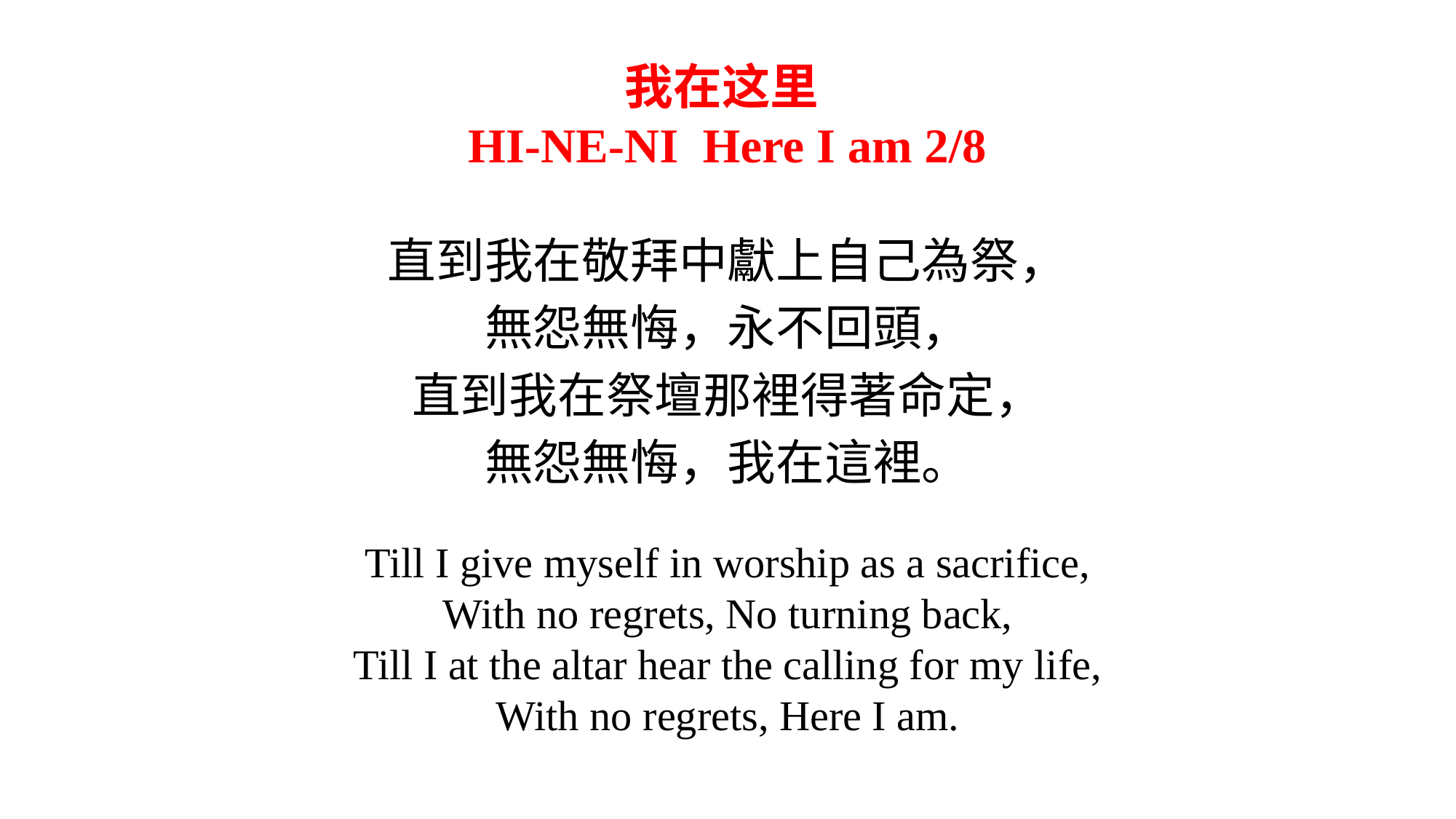

我在这里
HI-NE-NI  Here I am 2/8
直到我在敬拜中獻上自己為祭，
無怨無悔，永不回頭，
直到我在祭壇那裡得著命定，
無怨無悔，我在這裡。

Till I give myself in worship as a sacrifice,
With no regrets, No turning back,
Till I at the altar hear the calling for my life,
With no regrets, Here I am.